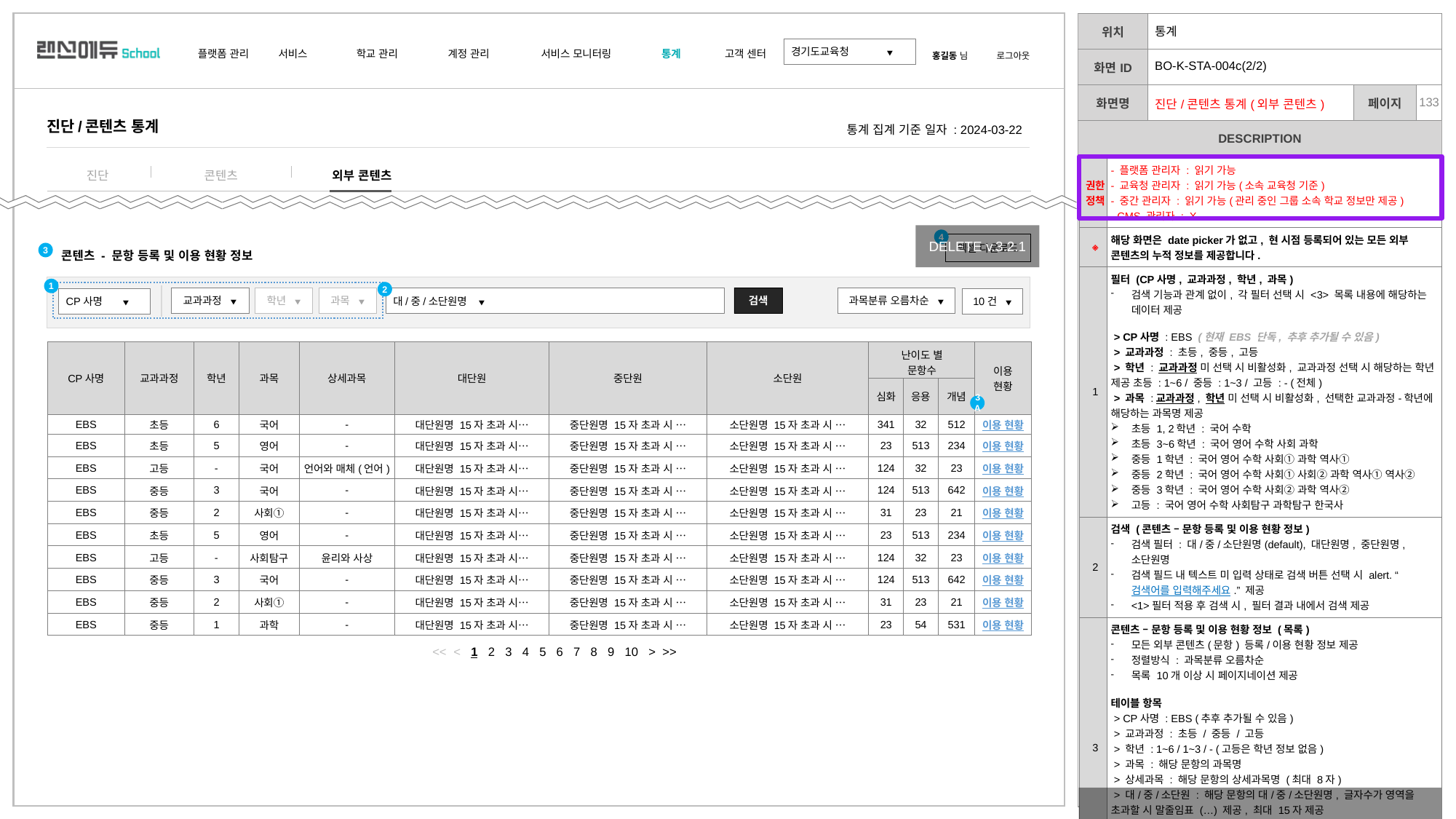

| Ver | Description |
| --- | --- |
| 3.1.1 | <4> 엑셀 다운로드 삭제 |
|  | 통계 |  |  |
| --- | --- | --- | --- |
|  | BO-K-STA-004c(2/2) |  |  |
|  | 진단/콘텐츠 통계(외부 콘텐츠) |  |  |
통계 집계 기준 일자 : 2024-03-22
진단/콘텐츠 통계

| 권한 정책 | - 플랫폼 관리자 : 읽기 가능 - 교육청 관리자 : 읽기 가능(소속 교육청 기준) - 중간 관리자 : 읽기 가능(관리 중인 그룹 소속 학교 정보만 제공) - CMS 관리자 : X |
| --- | --- |
| ※ | 해당 화면은 date picker가 없고, 현 시점 등록되어 있는 모든 외부 콘텐츠의 누적 정보를 제공합니다. |
| 1 | 필터 (CP사명, 교과과정, 학년, 과목) 검색 기능과 관계 없이, 각 필터 선택 시 <3> 목록 내용에 해당하는 데이터 제공 > CP사명 : EBS (현재 EBS 단독, 추후 추가될 수 있음) > 교과과정 : 초등, 중등, 고등 > 학년 : 교과과정 미 선택 시 비활성화, 교과과정 선택 시 해당하는 학년 제공 초등 : 1~6 / 중등 : 1~3 / 고등 : - (전체) > 과목 :교과과정, 학년 미 선택 시 비활성화, 선택한 교과과정-학년에 해당하는 과목명 제공 초등 1, 2학년 : 국어 수학 초등 3~6학년 : 국어 영어 수학 사회 과학 중등 1학년 : 국어 영어 수학 사회① 과학 역사① 중등 2학년 : 국어 영어 수학 사회① 사회② 과학 역사① 역사② 중등 3학년 : 국어 영어 수학 사회② 과학 역사② 고등 : 국어 영어 수학 사회탐구 과학탐구 한국사 |
| 2 | 검색 (콘텐츠 – 문항 등록 및 이용 현황 정보) 검색 필터 : 대/중/소단원명(default), 대단원명, 중단원명, 소단원명 검색 필드 내 텍스트 미 입력 상태로 검색 버튼 선택 시 alert. “검색어를 입력해주세요.” 제공 <1>필터 적용 후 검색 시, 필터 결과 내에서 검색 제공 |
| 3 | 콘텐츠 – 문항 등록 및 이용 현황 정보 (목록) 모든 외부 콘텐츠(문항) 등록/이용 현황 정보 제공 정렬방식 : 과목분류 오름차순 목록 10개 이상 시 페이지네이션 제공 테이블 항목 > CP사명 : EBS (추후 추가될 수 있음) > 교과과정 : 초등 / 중등 / 고등 > 학년 : 1~6 / 1~3 / - (고등은 학년 정보 없음) > 과목 : 해당 문항의 과목명 > 상세과목 : 해당 문항의 상세과목명 (최대 8자) > 대/중/소단원 : 해당 문항의 대/중/소단원명, 글자수가 영역을 초과할 시 말줄임표 (…) 제공, 최대 15자 제공 > 난이도 별 문항수 : 각각 심화/응용/개념에 해당하는 문항 개수 3A 이용 현황 버튼 선택 시 팝업 제공 : BO-K-STA-004c-1 (문항 이용 현황 팝업) |
| 4 | 엑셀 다운로드 다운로드 시점 조회한 <3>의 내용이 엑셀로 다운로드 CP사명, 교과과정, 학년, 과목, 상세과목, 대단원, 중단원, 소단원, 난이도 별 문항수 ‘이용 현황’ 의 내용은 미 포함 |
콘텐츠
외부 콘텐츠
진단

DELETE v.3.2.1
4
엑셀 다운로드
3
콘텐츠 - 문항 등록 및 이용 현황 정보
과목분류 오름차순 ▼
----------------------------------
과목분류 내림차순
대/중/소단원명 ▼
----------------------------------
대단원명
중단원명
소단원명

1
2

검색
교과과정   ▼
학년   ▼
과목   ▼

과목분류 오름차순   ▼
10건   ▼
 CP사명       ▼
대/중/소단원명    ▼
| CP사명 | 교과과정 | 학년 | 과목 | 상세과목 | 대단원 | 중단원 | 소단원 | 난이도 별 문항수 |  |  | 이용 현황 |
| --- | --- | --- | --- | --- | --- | --- | --- | --- | --- | --- | --- |
|  |  |  |  |  |  |  |  | 심화 | 응용 | 개념 |  |
| EBS | 초등 | 6 | 국어 | - | 대단원명 15자 초과 시… | 중단원명 15자 초과 시 … | 소단원명 15자 초과 시 … | 341 | 32 | 512 | 이용 현황 |
| EBS | 초등 | 5 | 영어 | - | 대단원명 15자 초과 시… | 중단원명 15자 초과 시 … | 소단원명 15자 초과 시 … | 23 | 513 | 234 | 이용 현황 |
| EBS | 고등 | - | 국어 | 언어와 매체(언어) | 대단원명 15자 초과 시… | 중단원명 15자 초과 시 … | 소단원명 15자 초과 시 … | 124 | 32 | 23 | 이용 현황 |
| EBS | 중등 | 3 | 국어 | - | 대단원명 15자 초과 시… | 중단원명 15자 초과 시 … | 소단원명 15자 초과 시 … | 124 | 513 | 642 | 이용 현황 |
| EBS | 중등 | 2 | 사회① | - | 대단원명 15자 초과 시… | 중단원명 15자 초과 시 … | 소단원명 15자 초과 시 … | 31 | 23 | 21 | 이용 현황 |
| EBS | 초등 | 5 | 영어 | - | 대단원명 15자 초과 시… | 중단원명 15자 초과 시 … | 소단원명 15자 초과 시 … | 23 | 513 | 234 | 이용 현황 |
| EBS | 고등 | - | 사회탐구 | 윤리와 사상 | 대단원명 15자 초과 시… | 중단원명 15자 초과 시 … | 소단원명 15자 초과 시 … | 124 | 32 | 23 | 이용 현황 |
| EBS | 중등 | 3 | 국어 | - | 대단원명 15자 초과 시… | 중단원명 15자 초과 시 … | 소단원명 15자 초과 시 … | 124 | 513 | 642 | 이용 현황 |
| EBS | 중등 | 2 | 사회① | - | 대단원명 15자 초과 시… | 중단원명 15자 초과 시 … | 소단원명 15자 초과 시 … | 31 | 23 | 21 | 이용 현황 |
| EBS | 중등 | 1 | 과학 | - | 대단원명 15자 초과 시… | 중단원명 15자 초과 시 … | 소단원명 15자 초과 시 … | 23 | 54 | 531 | 이용 현황 |
3A
<<  <   1   2   3   4   5   6   7   8   9   10   >  >>
DELETE v.3.2.1